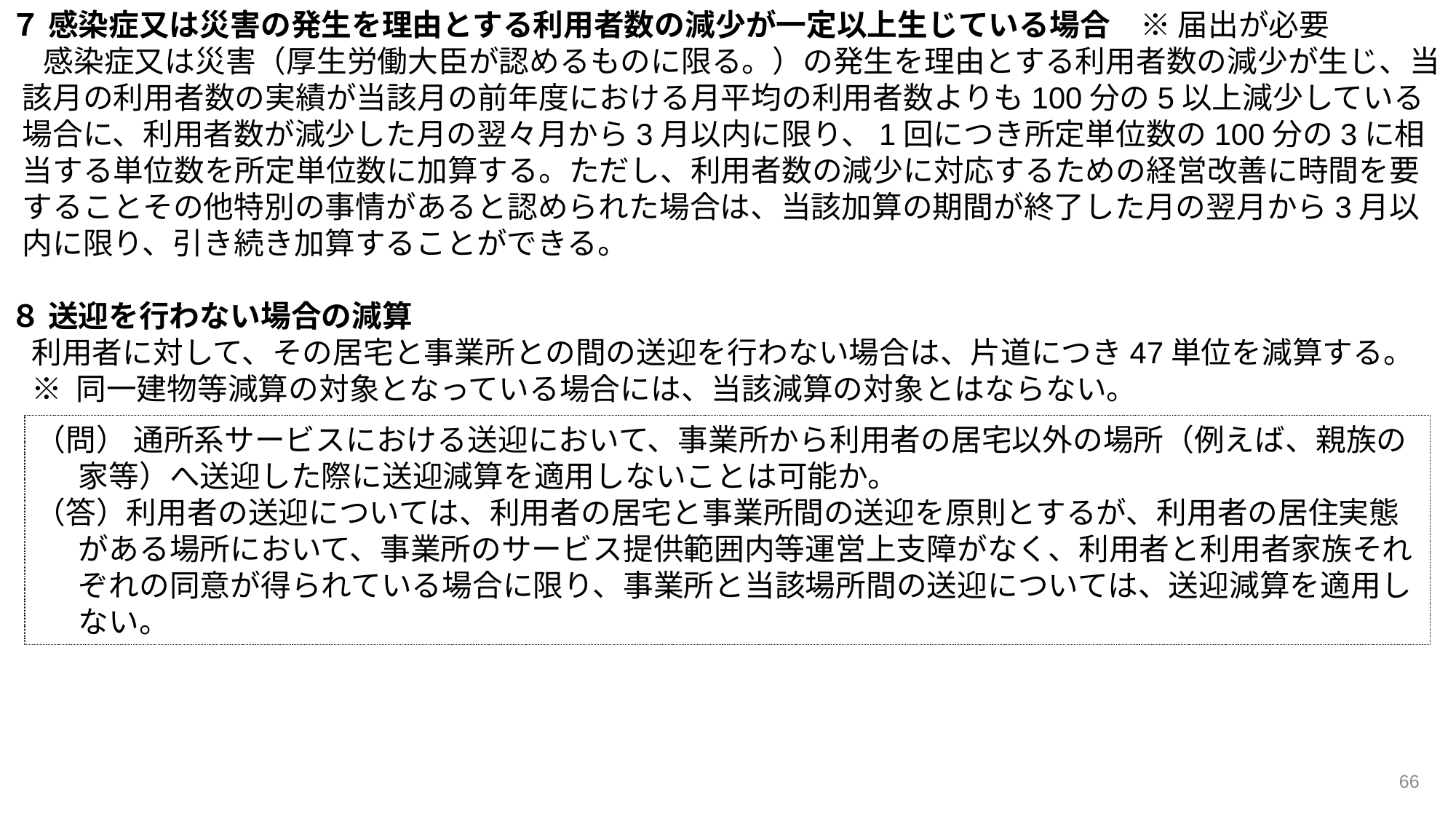

７ 感染症又は災害の発生を理由とする利用者数の減少が一定以上生じている場合　※ 届出が必要
感染症又は災害（厚生労働大臣が認めるものに限る。）の発生を理由とする利用者数の減少が生じ、当該月の利用者数の実績が当該月の前年度における月平均の利用者数よりも100分の5以上減少している場合に、利用者数が減少した月の翌々月から3月以内に限り、1回につき所定単位数の100分の3に相当する単位数を所定単位数に加算する。ただし、利用者数の減少に対応するための経営改善に時間を要することその他特別の事情があると認められた場合は、当該加算の期間が終了した月の翌月から3月以内に限り、引き続き加算することができる。

８ 送迎を行わない場合の減算
利用者に対して、その居宅と事業所との間の送迎を行わない場合は、片道につき47単位を減算する。
※ 同一建物等減算の対象となっている場合には、当該減算の対象とはならない。
（問） 通所系サービスにおける送迎において、事業所から利用者の居宅以外の場所（例えば、親族の家等）へ送迎した際に送迎減算を適用しないことは可能か。
（答）利用者の送迎については、利用者の居宅と事業所間の送迎を原則とするが、利用者の居住実態がある場所において、事業所のサービス提供範囲内等運営上支障がなく、利用者と利用者家族それぞれの同意が得られている場合に限り、事業所と当該場所間の送迎については、送迎減算を適用しない。
66